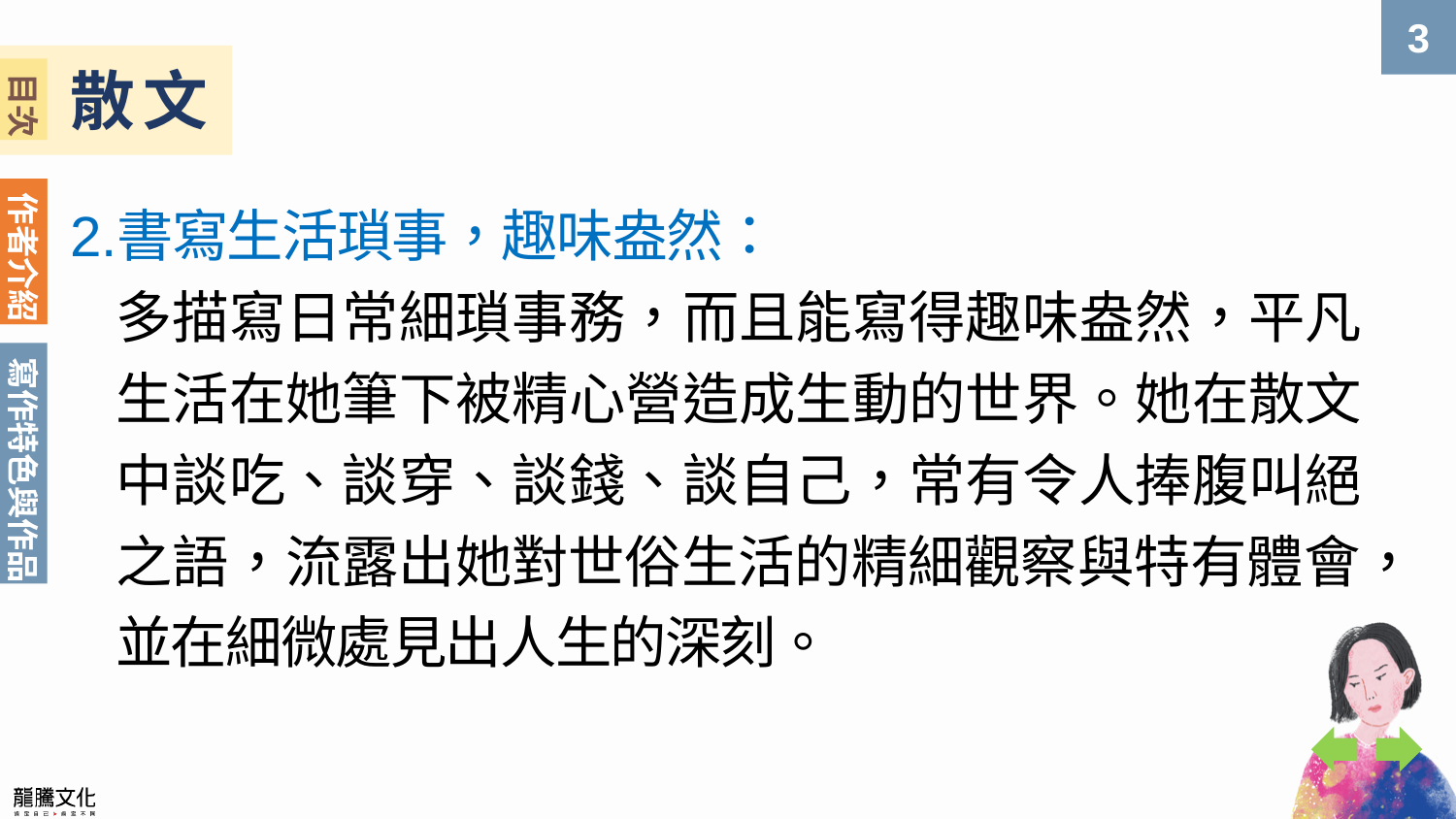

散文
目次
作者介紹
書寫生活瑣事，趣味盎然：
多描寫日常細瑣事務，而且能寫得趣味盎然，平凡生活在她筆下被精心營造成生動的世界。她在散文中談吃、談穿、談錢、談自己，常有令人捧腹叫絕之語，流露出她對世俗生活的精細觀察與特有體會，並在細微處見出人生的深刻。
寫作特色與作品